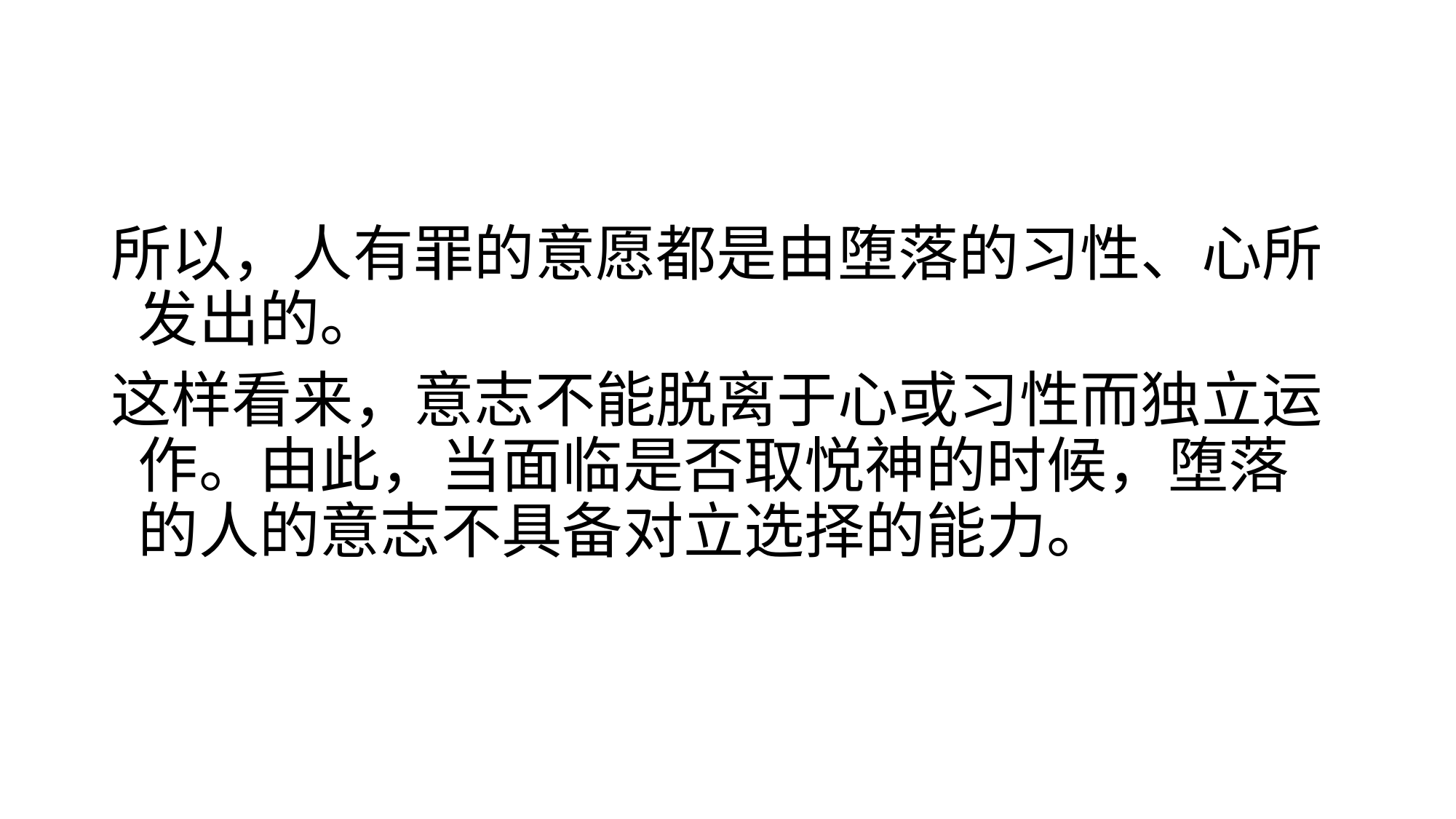

#
所以，人有罪的意愿都是由堕落的习性、心所发出的。
这样看来，意志不能脱离于心或习性而独立运作。由此，当面临是否取悦神的时候，堕落的人的意志不具备对立选择的能力。